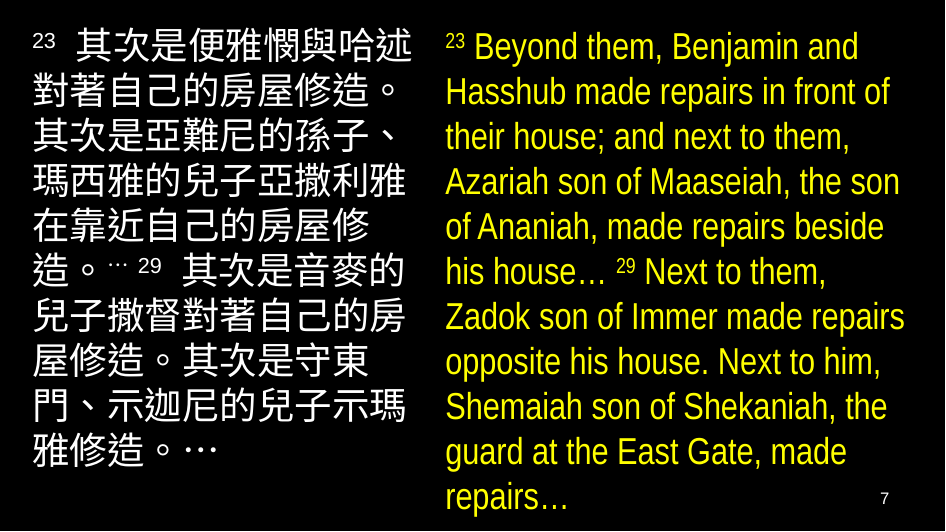

23 其次是便雅憫與哈述對著自己的房屋修造。其次是亞難尼的孫子、瑪西雅的兒子亞撒利雅在靠近自己的房屋修造。…29 其次是音麥的兒子撒督對著自己的房屋修造。其次是守東門、示迦尼的兒子示瑪雅修造。…
23 Beyond them, Benjamin and Hasshub made repairs in front of their house; and next to them, Azariah son of Maaseiah, the son of Ananiah, made repairs beside his house… 29 Next to them, Zadok son of Immer made repairs opposite his house. Next to him, Shemaiah son of Shekaniah, the guard at the East Gate, made repairs…
7